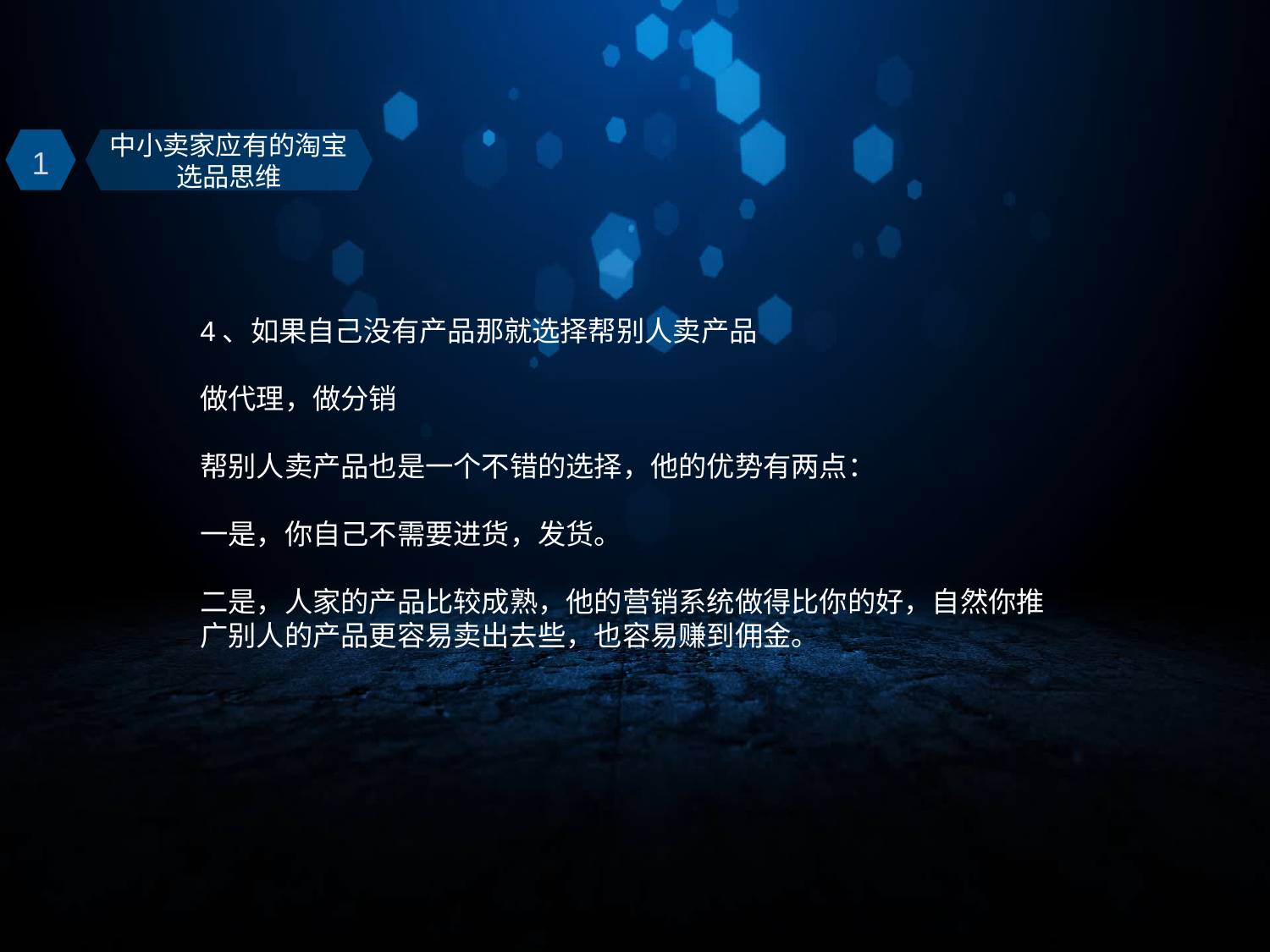

中小卖家应有的淘宝选品思维

1

4、如果自己没有产品那就选择帮别人卖产品

做代理，做分销

帮别人卖产品也是一个不错的选择，他的优势有两点：

一是，你自己不需要进货，发货。

二是，人家的产品比较成熟，他的营销系统做得比你的好，自然你推广别人的产品更容易卖出去些，也容易赚到佣金。